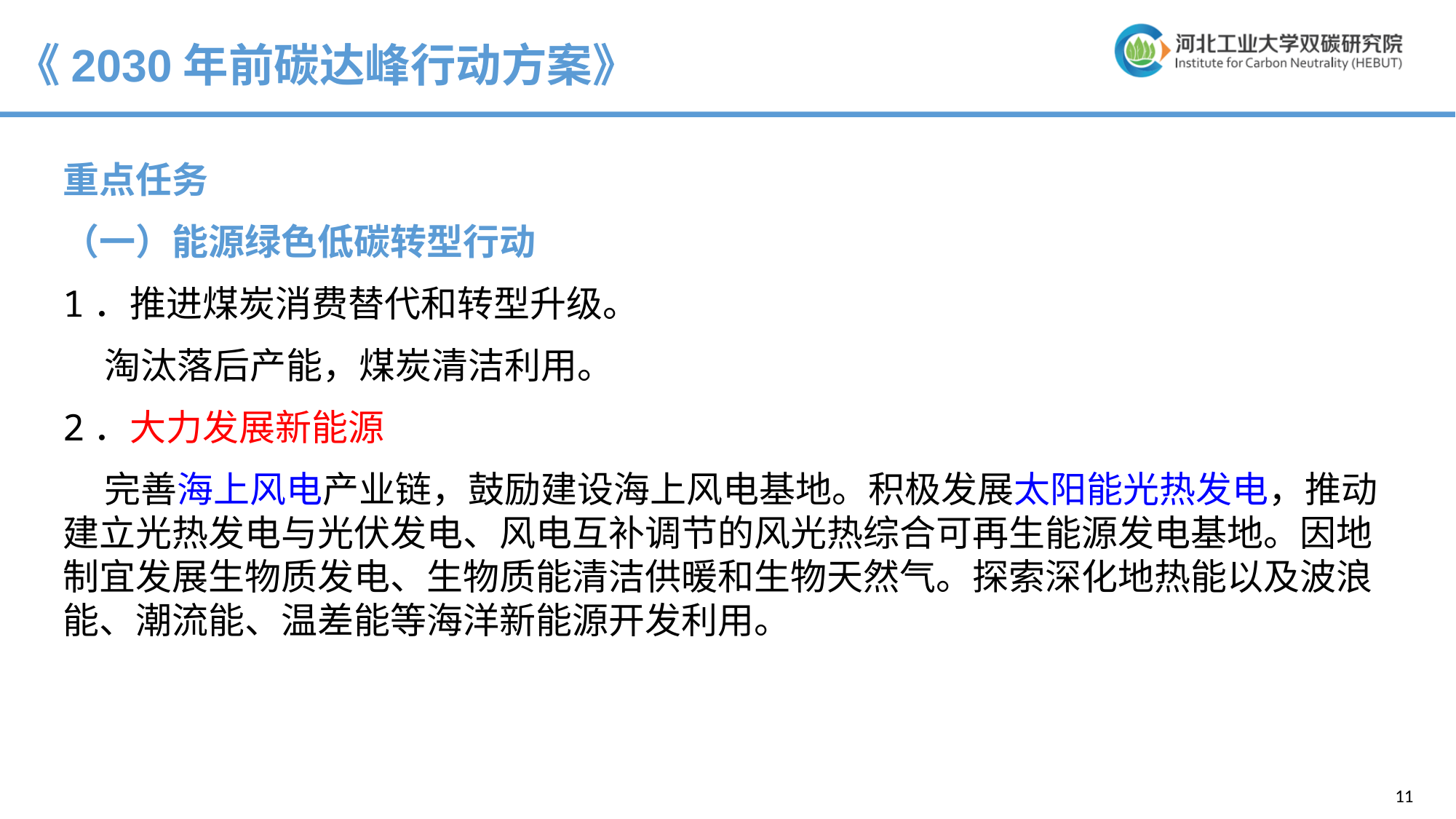

《2030年前碳达峰行动方案》

重点任务
（一）能源绿色低碳转型行动
1．推进煤炭消费替代和转型升级。
    淘汰落后产能，煤炭清洁利用。
2．大力发展新能源
    完善海上风电产业链，鼓励建设海上风电基地。积极发展太阳能光热发电，推动建立光热发电与光伏发电、风电互补调节的风光热综合可再生能源发电基地。因地制宜发展生物质发电、生物质能清洁供暖和生物天然气。探索深化地热能以及波浪能、潮流能、温差能等海洋新能源开发利用。
11